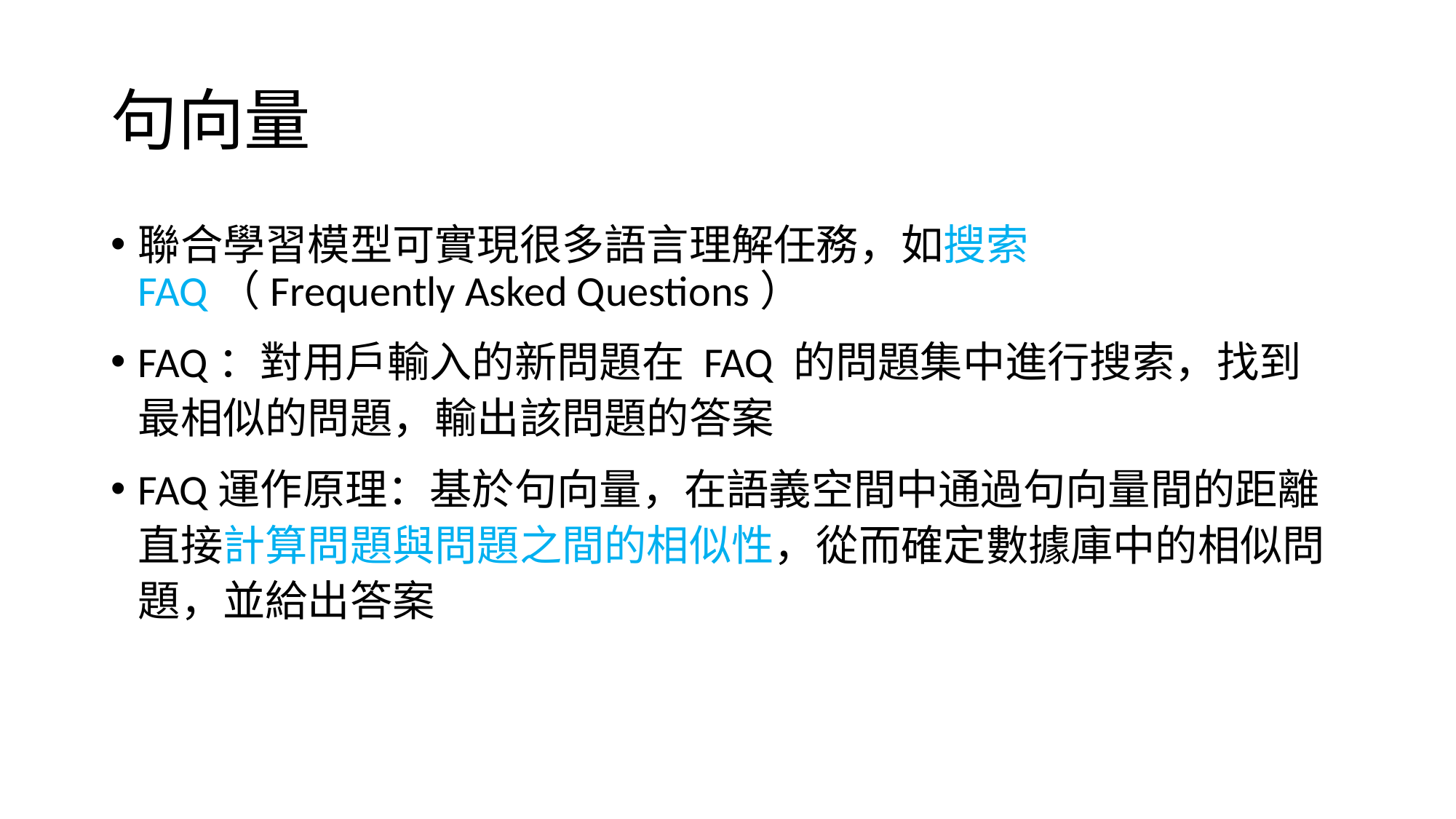

# 句向量
聯合學習模型可實現很多語言理解任務，如搜索 FAQ（Frequently Asked Questions）
FAQ：對用戶輸入的新問題在 FAQ 的問題集中進行搜索，找到最相似的問題，輸出該問題的答案
FAQ運作原理：基於句向量，在語義空間中通過句向量間的距離直接計算問題與問題之間的相似性，從而確定數據庫中的相似問題，並給出答案